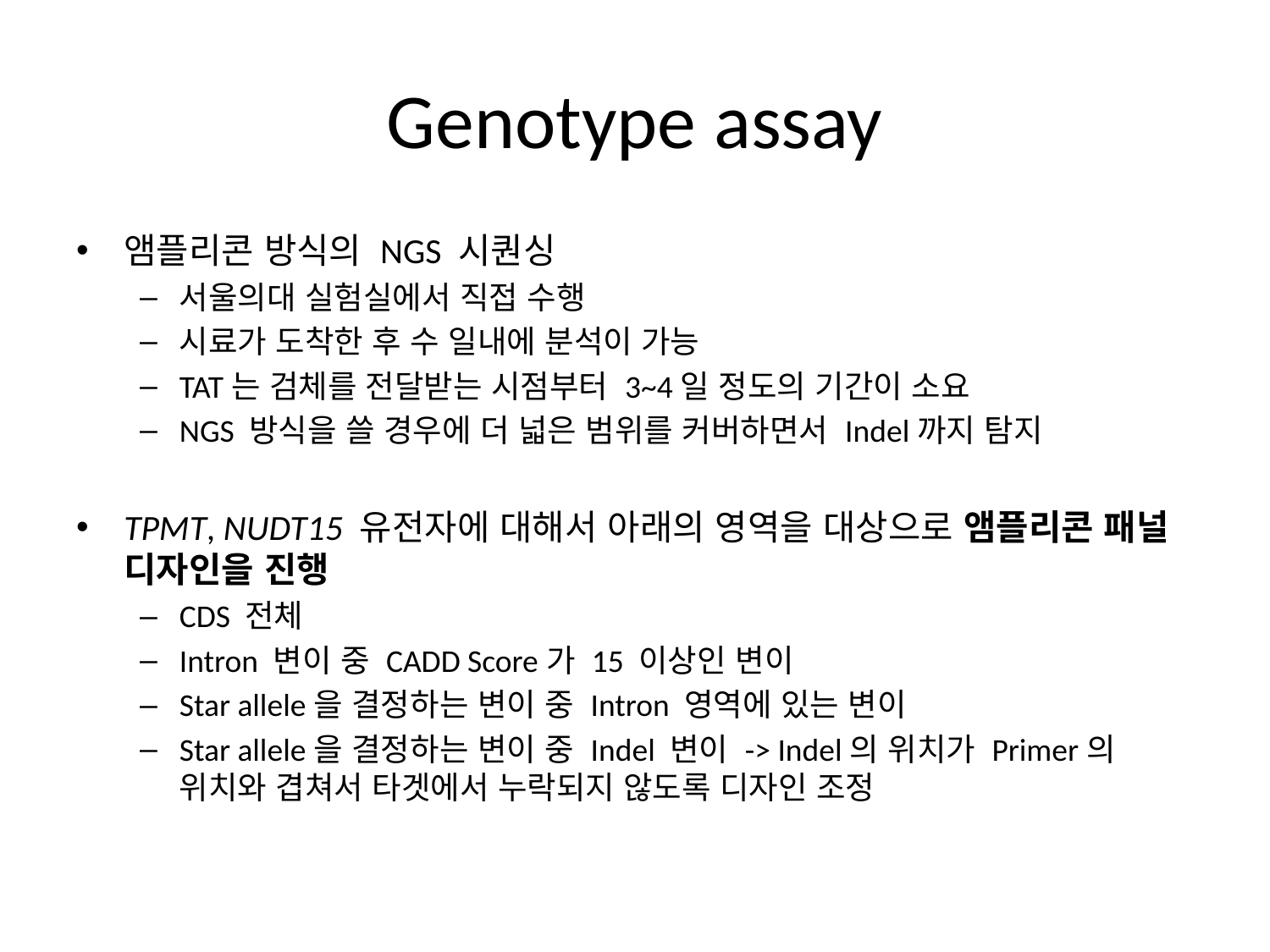

# Genotype assay
앰플리콘 방식의 NGS 시퀀싱
서울의대 실험실에서 직접 수행
시료가 도착한 후 수 일내에 분석이 가능
TAT는 검체를 전달받는 시점부터 3~4일 정도의 기간이 소요
NGS 방식을 쓸 경우에 더 넓은 범위를 커버하면서 Indel까지 탐지

TPMT, NUDT15 유전자에 대해서 아래의 영역을 대상으로 앰플리콘 패널 디자인을 진행
CDS 전체
Intron 변이 중 CADD Score가 15 이상인 변이
Star allele을 결정하는 변이 중 Intron 영역에 있는 변이
Star allele을 결정하는 변이 중 Indel 변이 -> Indel의 위치가 Primer의 위치와 겹쳐서 타겟에서 누락되지 않도록 디자인 조정